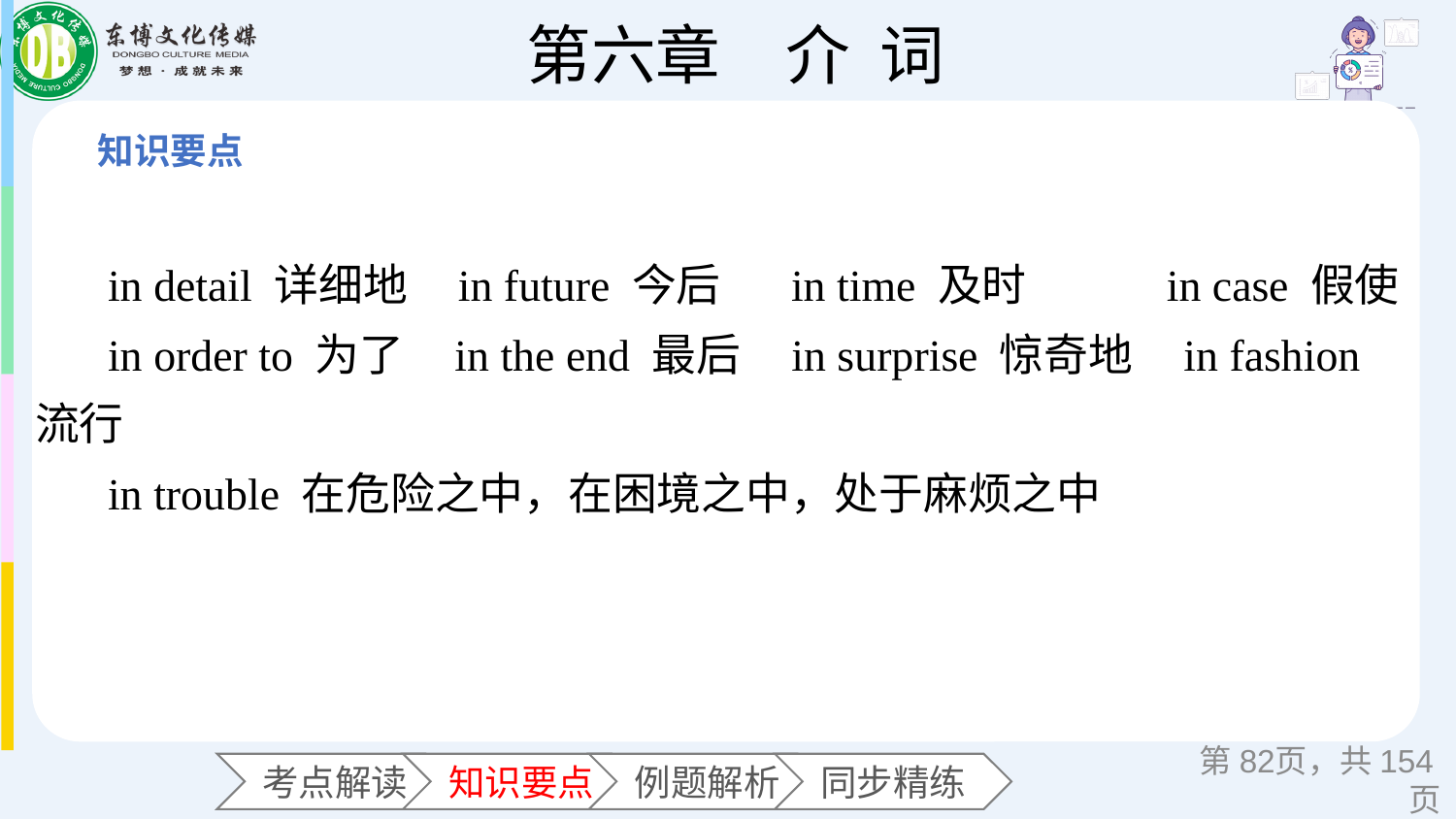

in detail 详细地    in future 今后      in time 及时             in case 假使
in order to 为了    in the end 最后    in surprise 惊奇地    in fashion 流行
in trouble 在危险之中，在困境之中，处于麻烦之中
第82页，共154页